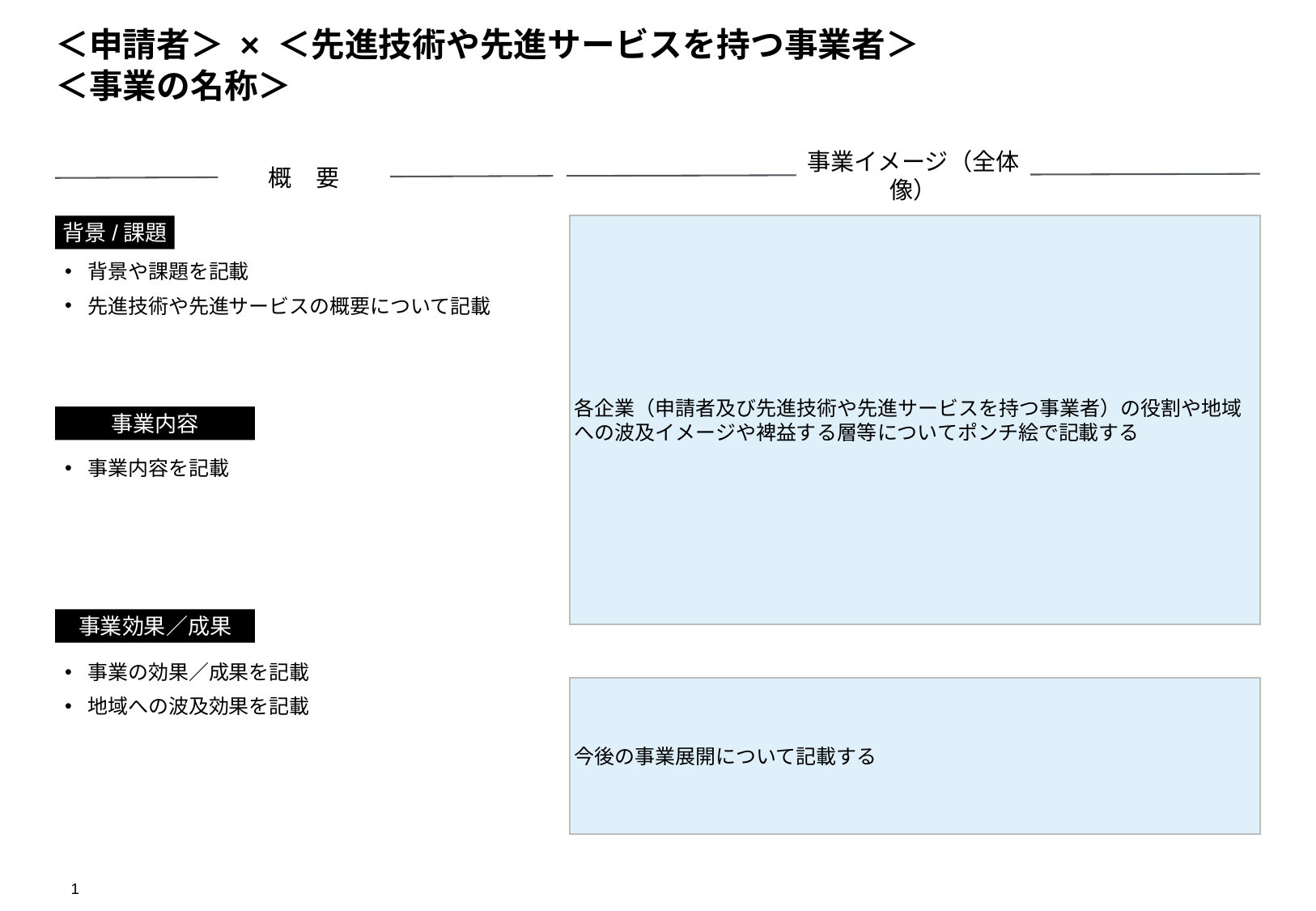

# ＜申請者＞ × ＜先進技術や先進サービスを持つ事業者＞ ＜事業の名称＞
事業イメージ（全体像）
概　要
背景/課題
各企業（申請者及び先進技術や先進サービスを持つ事業者）の役割や地域への波及イメージや裨益する層等についてポンチ絵で記載する
背景や課題を記載
先進技術や先進サービスの概要について記載
事業内容
事業内容を記載
事業効果／成果
事業の効果／成果を記載
地域への波及効果を記載
今後の事業展開について記載する
1